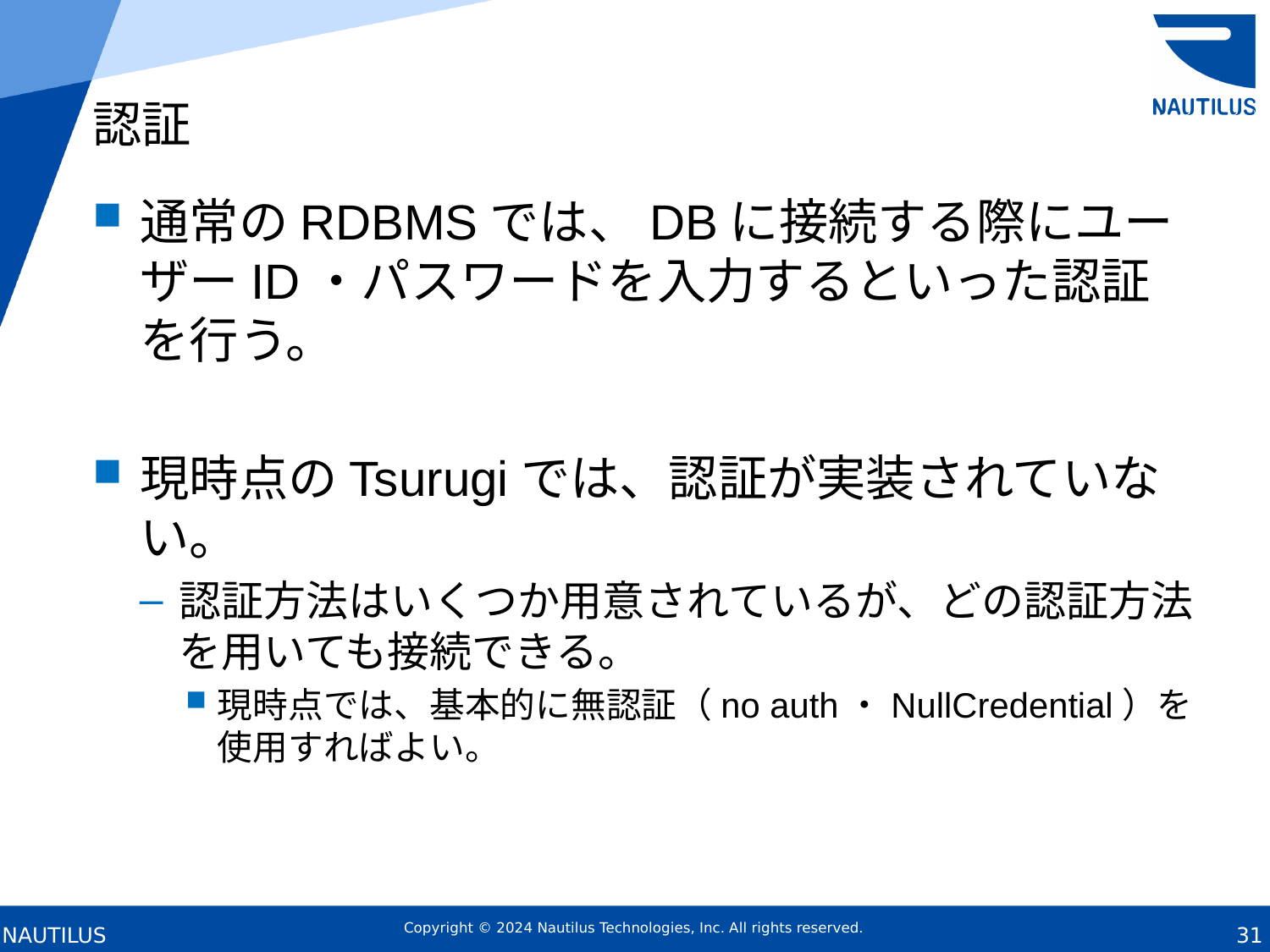

# 認証
通常のRDBMSでは、DBに接続する際にユーザーID・パスワードを入力するといった認証を行う。

現時点のTsurugiでは、認証が実装されていない。
認証方法はいくつか用意されているが、どの認証方法を用いても接続できる。
現時点では、基本的に無認証（no auth・NullCredential）を使用すればよい。